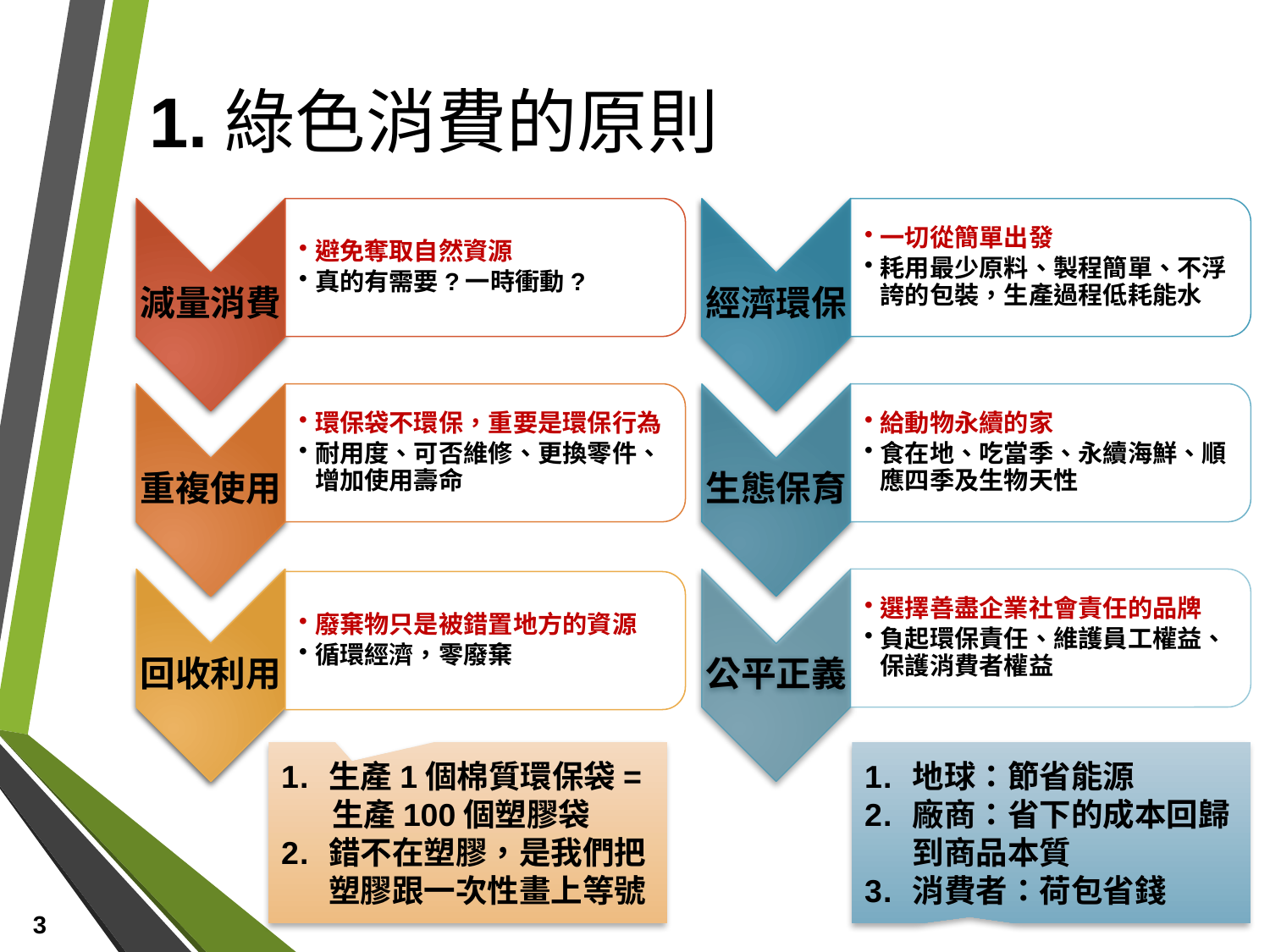

# 1.綠色消費的原則
減量消費
避免奪取自然資源
真的有需要?一時衝動?
重複使用
環保袋不環保，重要是環保行為
耐用度、可否維修、更換零件、增加使用壽命
回收利用
廢棄物只是被錯置地方的資源
循環經濟，零廢棄
經濟環保
一切從簡單出發
耗用最少原料、製程簡單、不浮誇的包裝，生產過程低耗能水
生態保育
給動物永續的家
食在地、吃當季、永續海鮮、順應四季及生物天性
公平正義
選擇善盡企業社會責任的品牌
負起環保責任、維護員工權益、保護消費者權益
生產1個棉質環保袋=
      生產100個塑膠袋
錯不在塑膠，是我們把塑膠跟一次性畫上等號
地球：節省能源
廠商：省下的成本回歸到商品本質
消費者：荷包省錢
3